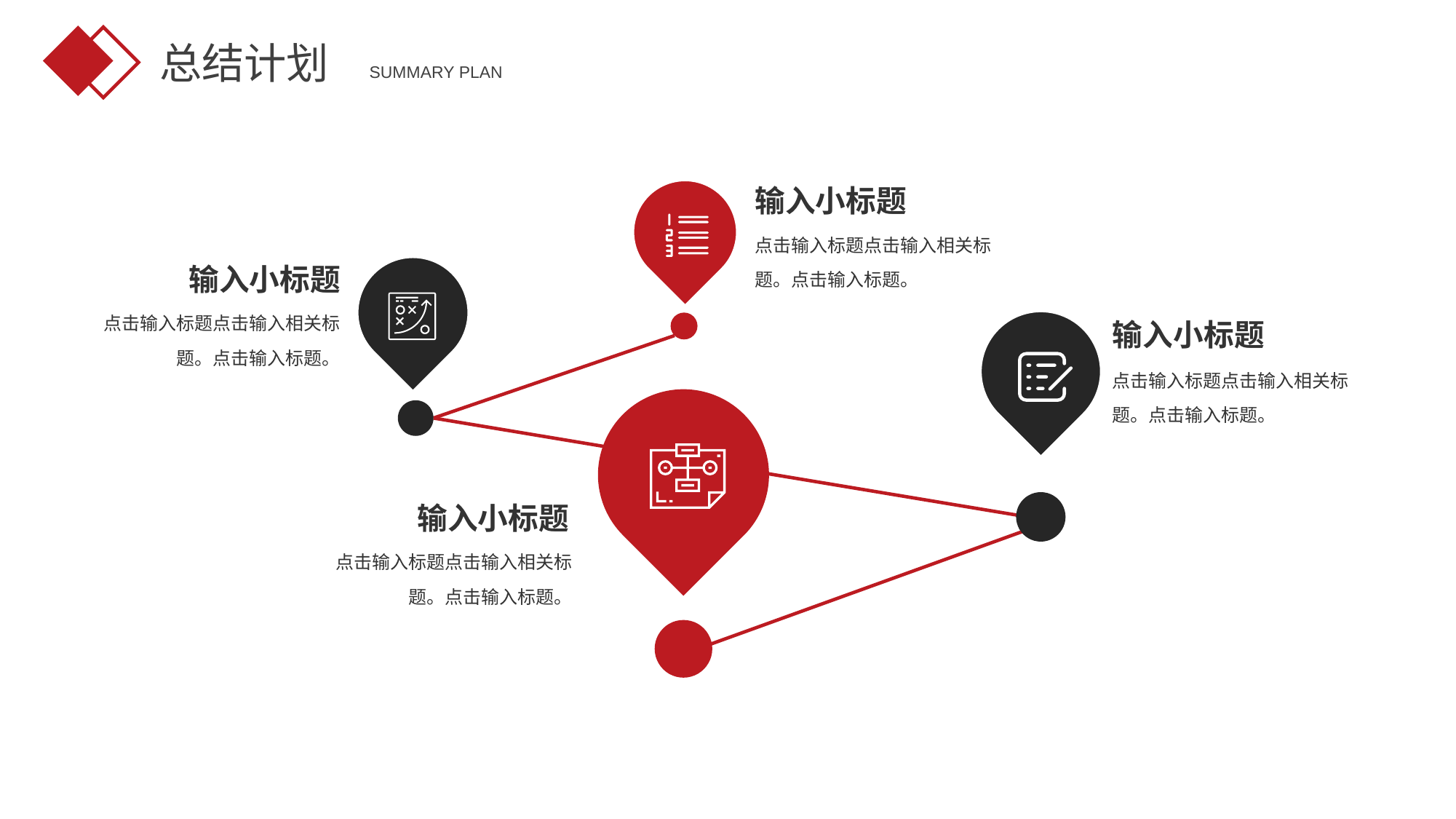

总结计划
SUMMARY PLAN
输入小标题

点击输入标题点击输入相关标题。点击输入标题。
输入小标题

点击输入标题点击输入相关标题。点击输入标题。
输入小标题
点击输入标题点击输入相关标题。点击输入标题。

输入小标题
点击输入标题点击输入相关标题。点击输入标题。